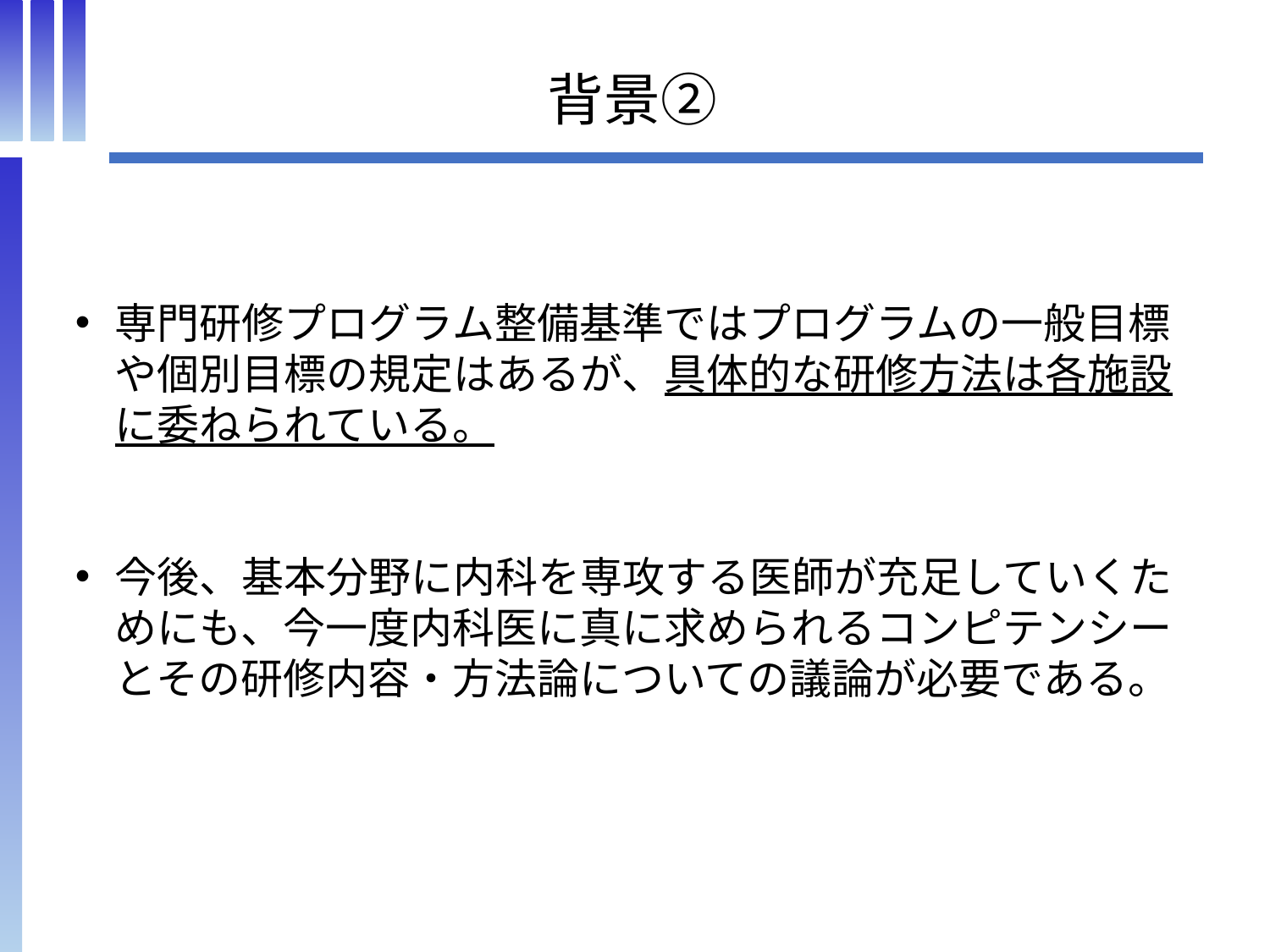

背景②
専門研修プログラム整備基準ではプログラムの一般目標や個別目標の規定はあるが、具体的な研修方法は各施設に委ねられている。

今後、基本分野に内科を専攻する医師が充足していくためにも、今一度内科医に真に求められるコンピテンシーとその研修内容・方法論についての議論が必要である。